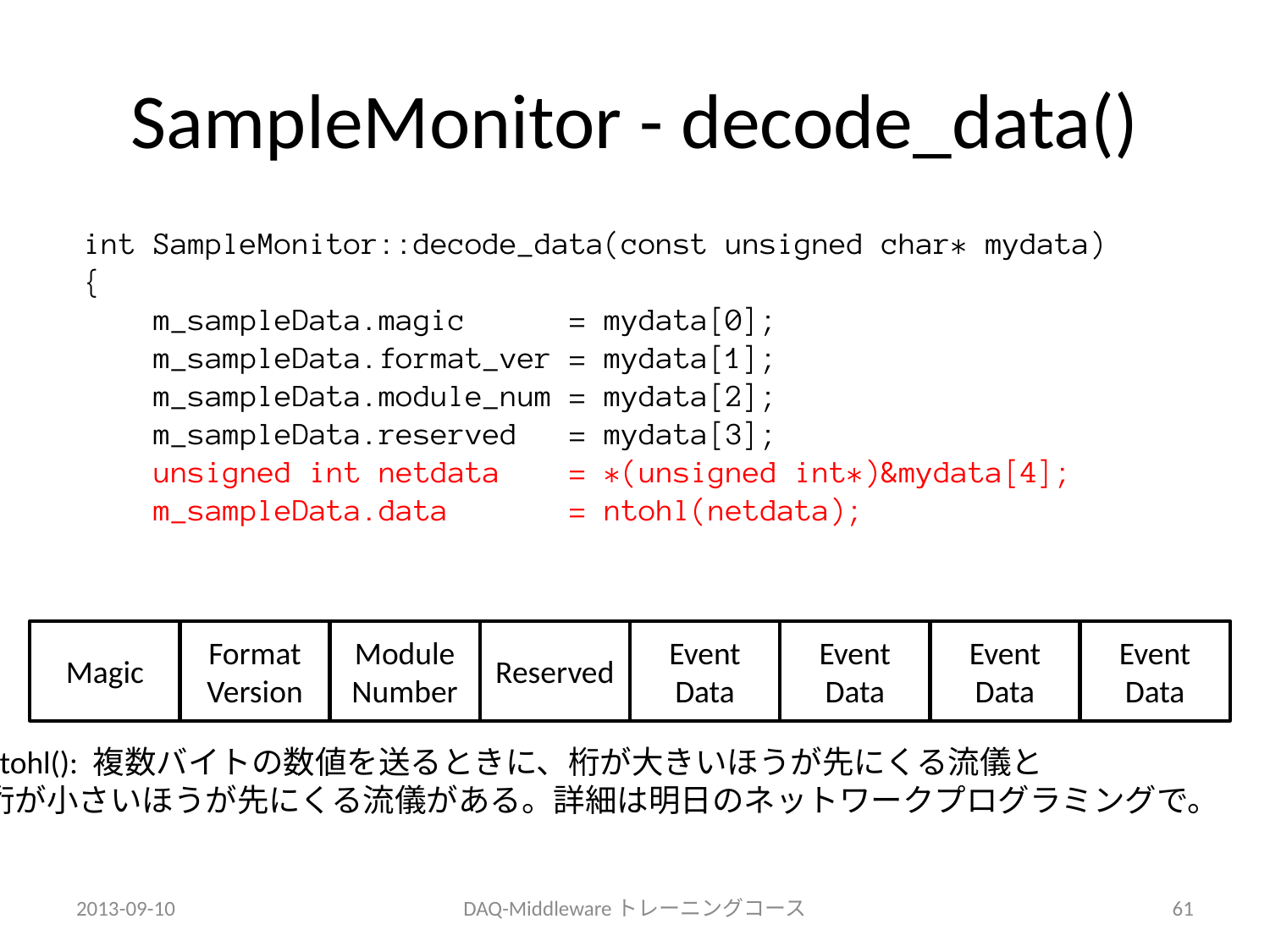

# SampleMonitor - decode_data()
int SampleMonitor::decode_data(const unsigned char* mydata)
{
    m_sampleData.magic      = mydata[0];
    m_sampleData.format_ver = mydata[1];
    m_sampleData.module_num = mydata[2];
    m_sampleData.reserved   = mydata[3];
    unsigned int netdata    = *(unsigned int*)&mydata[4];
    m_sampleData.data       = ntohl(netdata);

Magic
Format
Version
Module
Number
Reserved
Event
Data
Event
Data
Event
Data
Event
Data
ntohl(): 複数バイトの数値を送るときに、桁が大きいほうが先にくる流儀と
桁が小さいほうが先にくる流儀がある。詳細は明日のネットワークプログラミングで。
2013-09-10
DAQ-Middlewareトレーニングコース
61